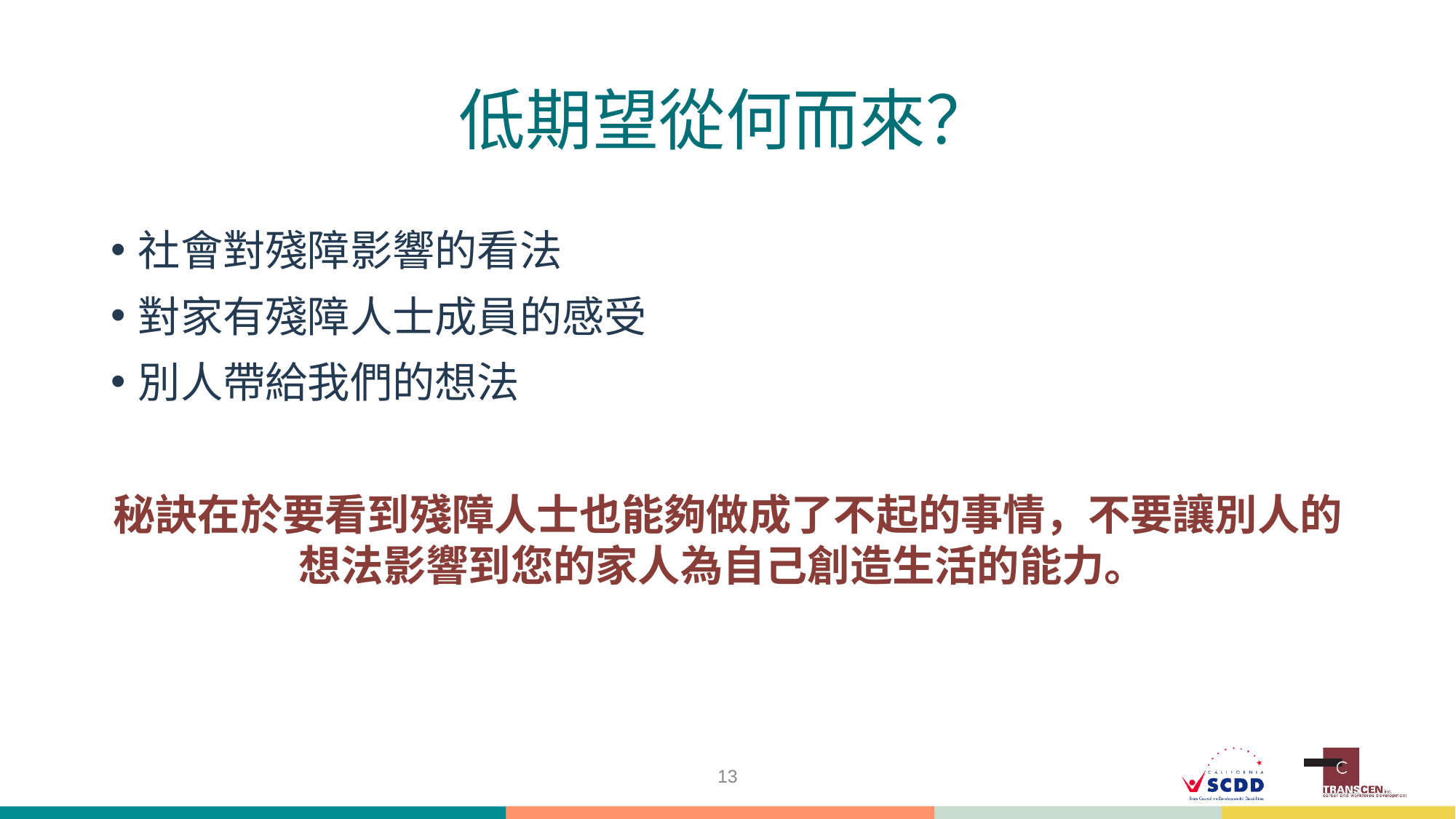

# 低期望從何而來？
社會對殘障影響的看法
對家有殘障人士成員的感受
別人帶給我們的想法

秘訣在於要看到殘障人士也能夠做成了不起的事情，不要讓別人的想法影響到您的家人為自己創造生活的能力。
13